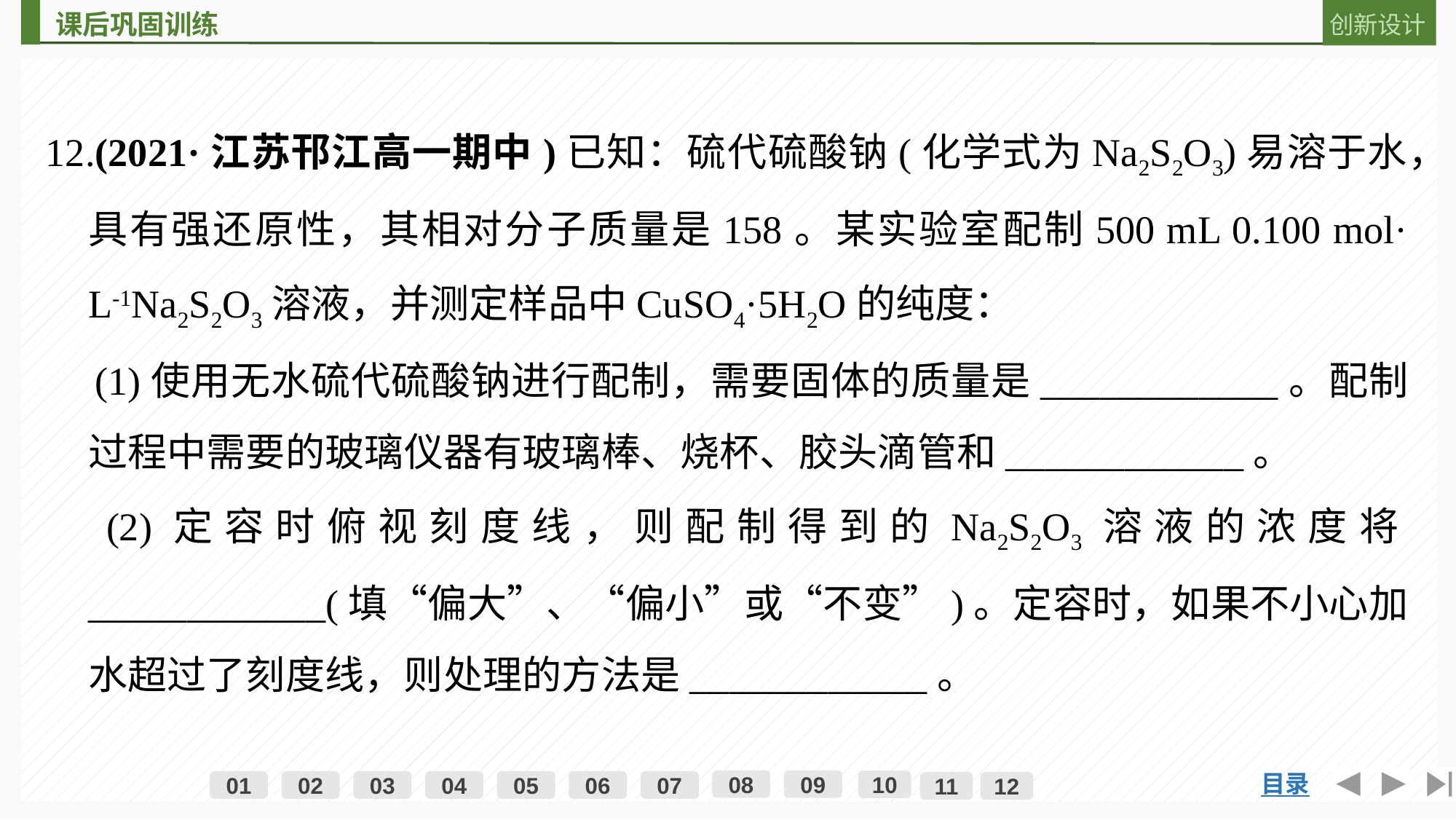

12.(2021·江苏邗江高一期中)已知：硫代硫酸钠(化学式为Na2S2O3)易溶于水，具有强还原性，其相对分子质量是158。某实验室配制500 mL 0.100 mol·
L-1Na2S2O3溶液，并测定样品中CuSO4·5H2O的纯度：
　(1)使用无水硫代硫酸钠进行配制，需要固体的质量是____________。配制过程中需要的玻璃仪器有玻璃棒、烧杯、胶头滴管和____________。
　(2)定容时俯视刻度线，则配制得到的Na2S2O3溶液的浓度将____________(填“偏大”、“偏小”或“不变”)。定容时，如果不小心加水超过了刻度线，则处理的方法是____________。